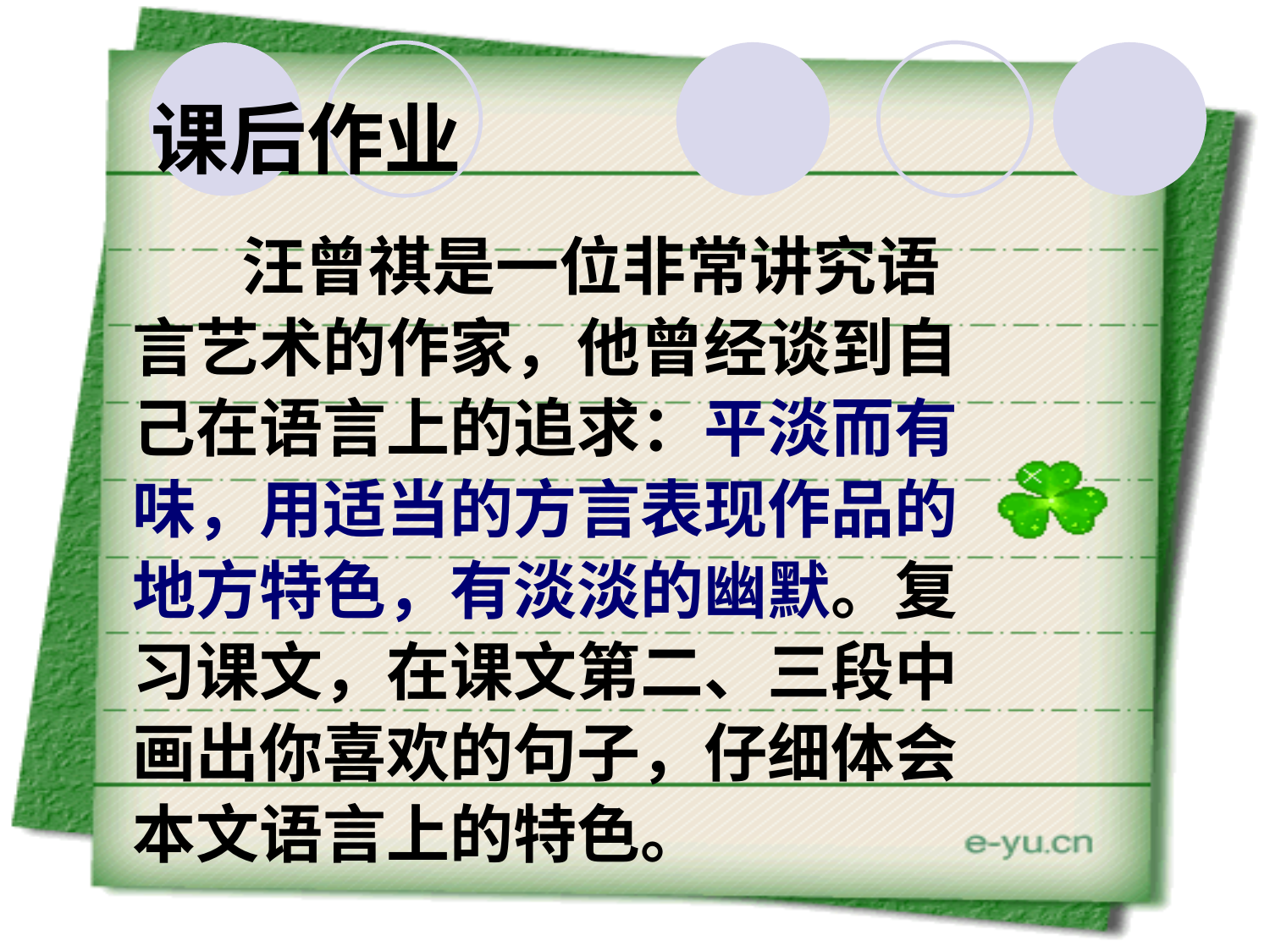

# 课后作业
              汪曾祺是一位非常讲究语言艺术的作家，他曾经谈到自己在语言上的追求：平淡而有味，用适当的方言表现作品的地方特色，有淡淡的幽默。复习课文，在课文第二、三段中画出你喜欢的句子，仔细体会本文语言上的特色。